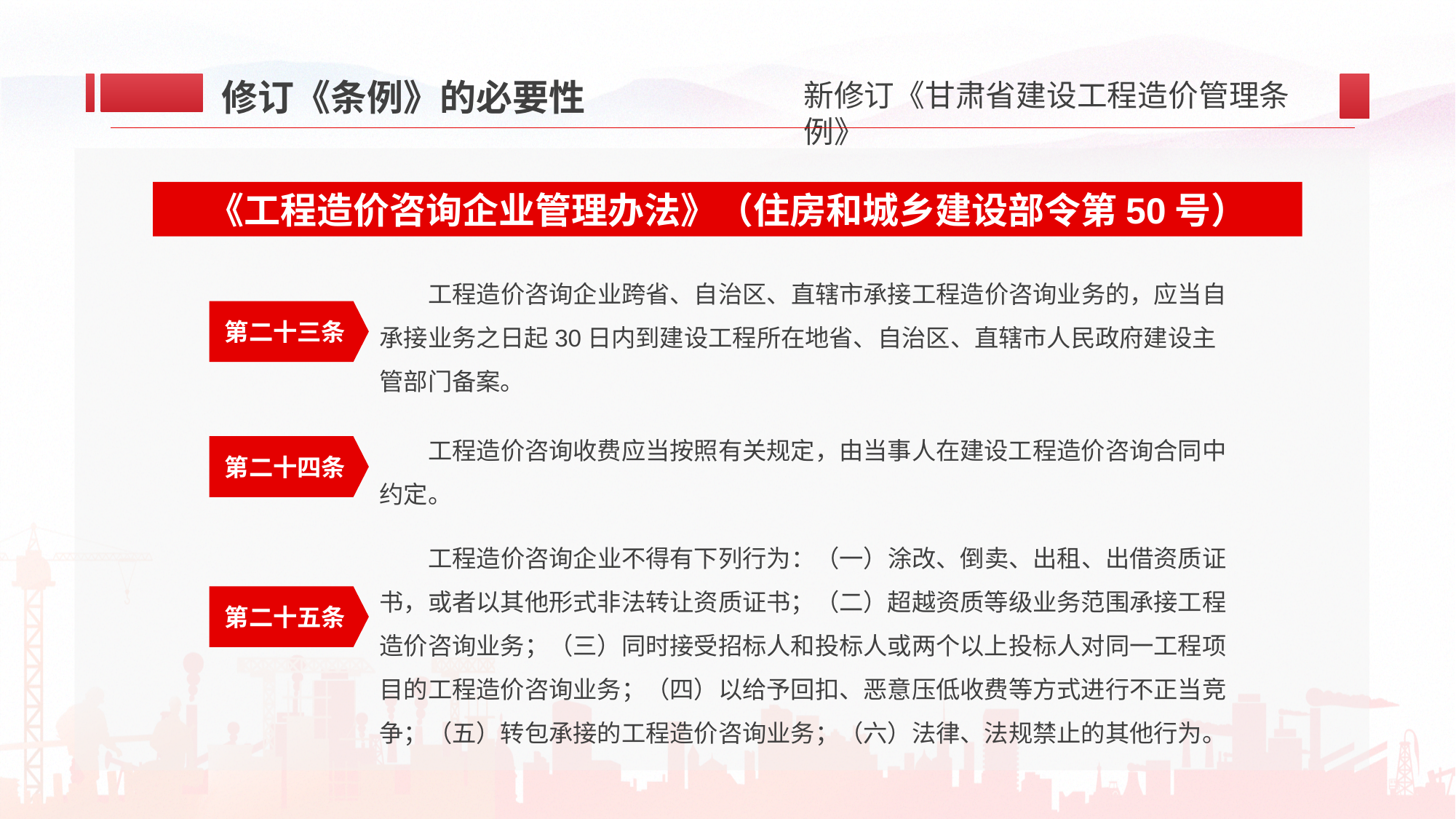

修订《条例》的必要性
《工程造价咨询企业管理办法》（住房和城乡建设部令第50号）
工程造价咨询企业跨省、自治区、直辖市承接工程造价咨询业务的，应当自承接业务之日起30日内到建设工程所在地省、自治区、直辖市人民政府建设主管部门备案。
第二十三条
工程造价咨询收费应当按照有关规定，由当事人在建设工程造价咨询合同中约定。
第二十四条
工程造价咨询企业不得有下列行为：（一）涂改、倒卖、出租、出借资质证书，或者以其他形式非法转让资质证书；（二）超越资质等级业务范围承接工程造价咨询业务；（三）同时接受招标人和投标人或两个以上投标人对同一工程项目的工程造价咨询业务；（四）以给予回扣、恶意压低收费等方式进行不正当竞争；（五）转包承接的工程造价咨询业务；（六）法律、法规禁止的其他行为。
第二十五条